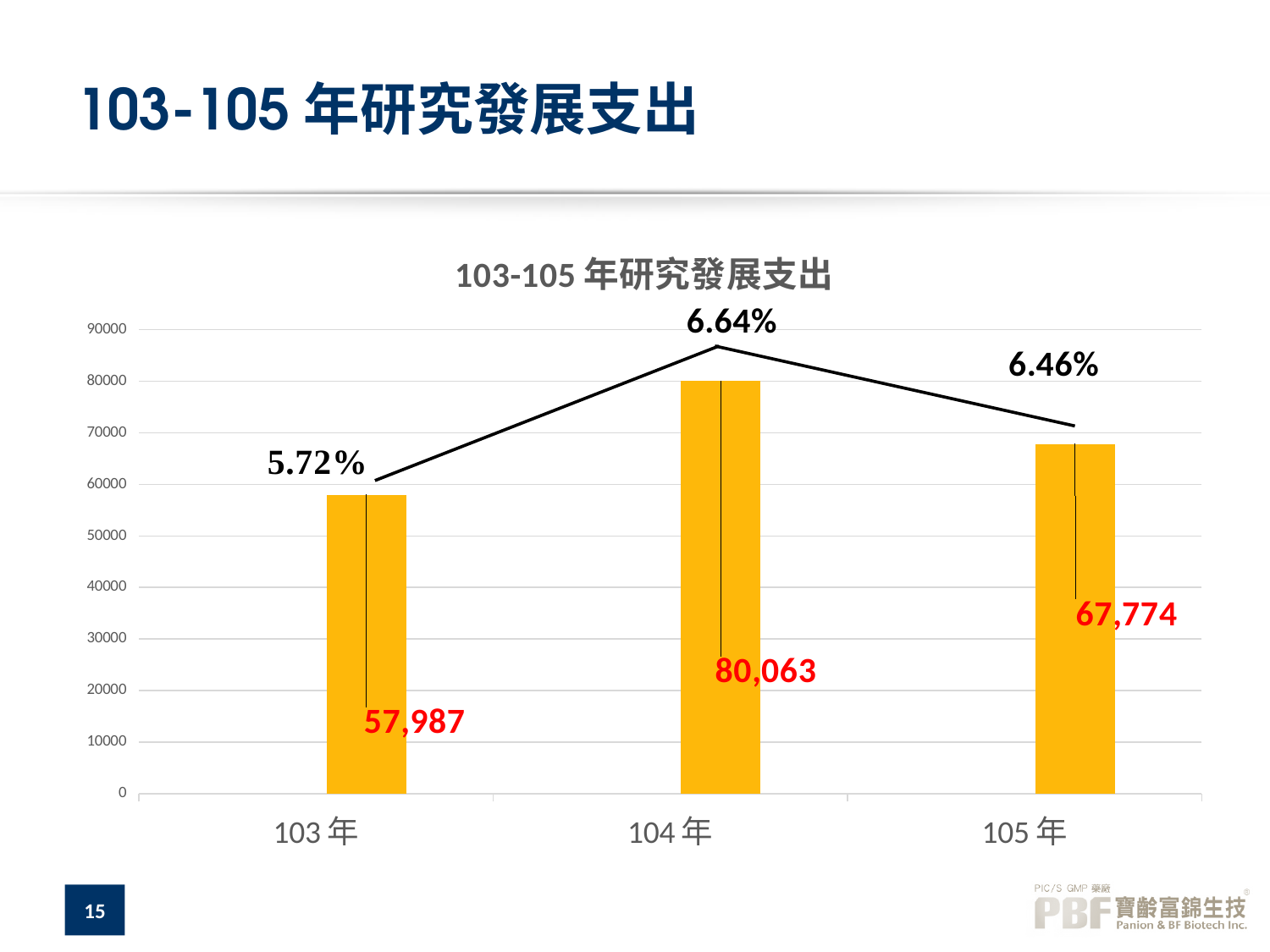

# 103-105年研究發展支出

### Chart: 103-105年研究發展支出

| Category |  |  |
|---|---|---|
| 103年 | None | 57987.0 |
| 104年 | None | 80063.0 |
| 105年 | None | 67774.0 |
15